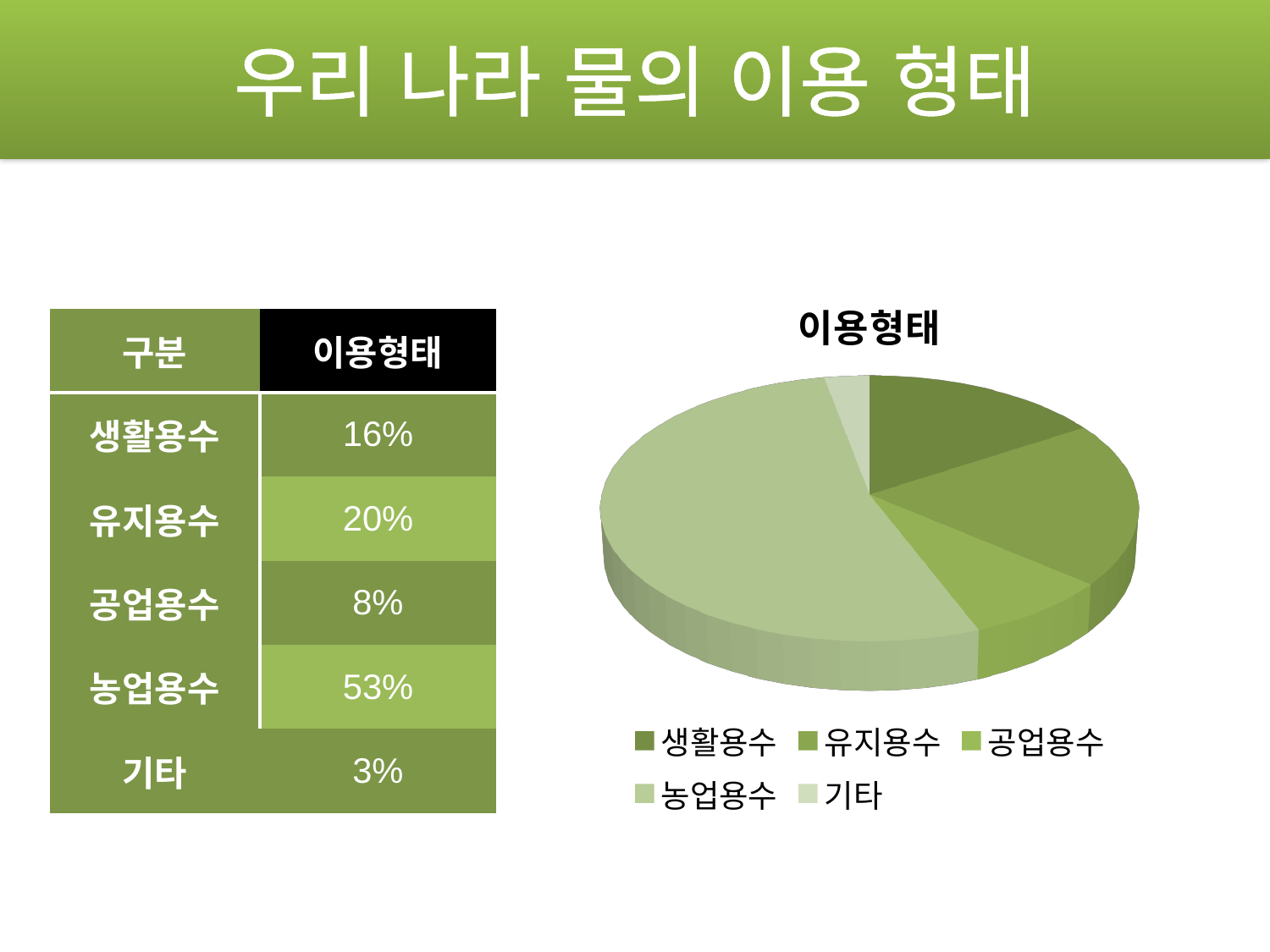

# 우리 나라 물의 이용 형태

[unsupported chart]

| 구분 | 이용형태 |
| --- | --- |
| 생활용수 | 16% |
| 유지용수 | 20% |
| 공업용수 | 8% |
| 농업용수 | 53% |
| 기타 | 3% |